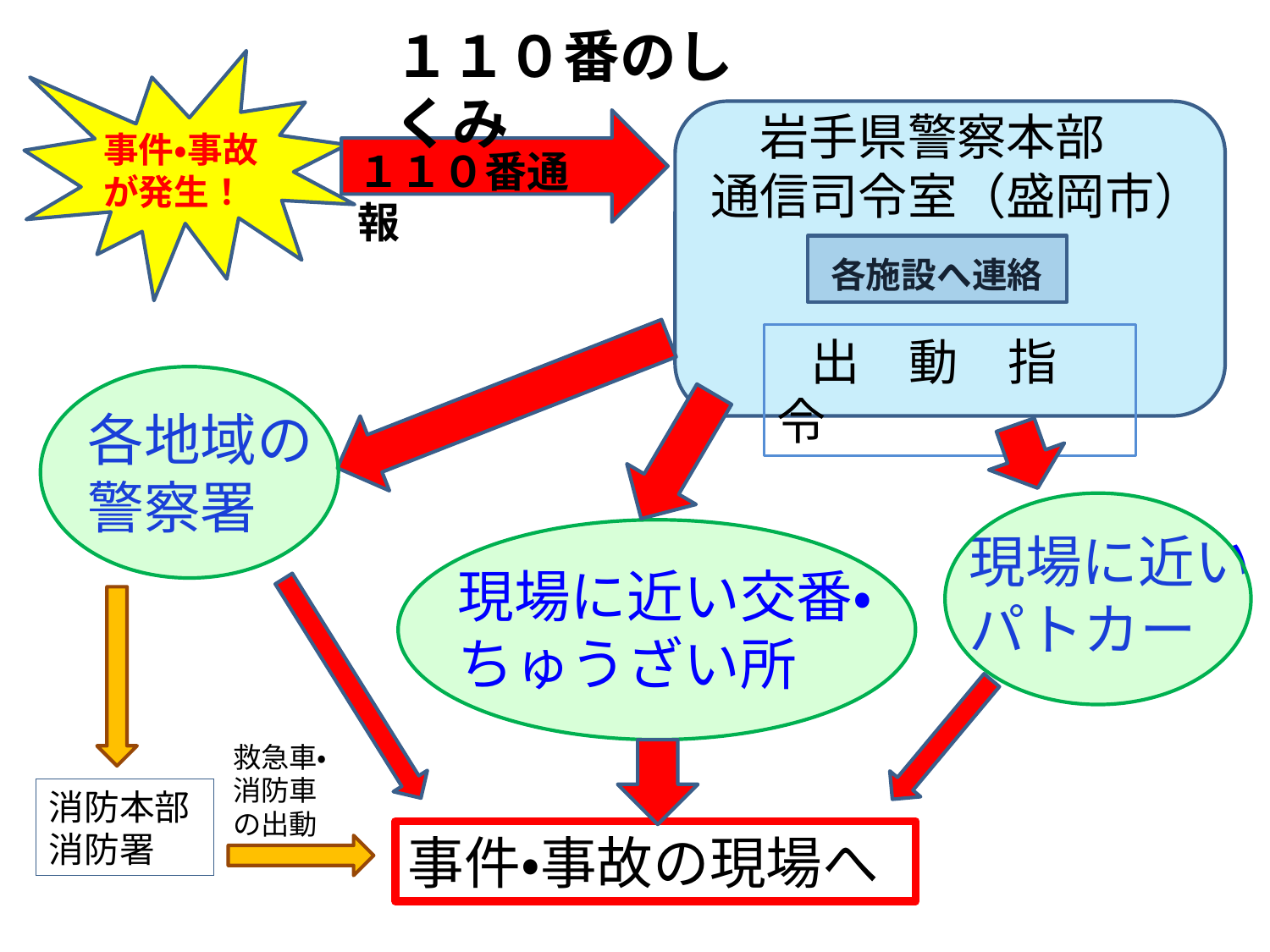

１１０番のしくみ

　岩手県警察本部
通信司令室（盛岡市）

事件・事故が発生！
１１０番通報

各施設へ連絡
  出　動　指　令

各地域の警察署

現場に近いパトカー
現場に近い交番・ちゅうざい所

救急車・消防車の出動

消防本部
消防署

事件・事故の現場へ